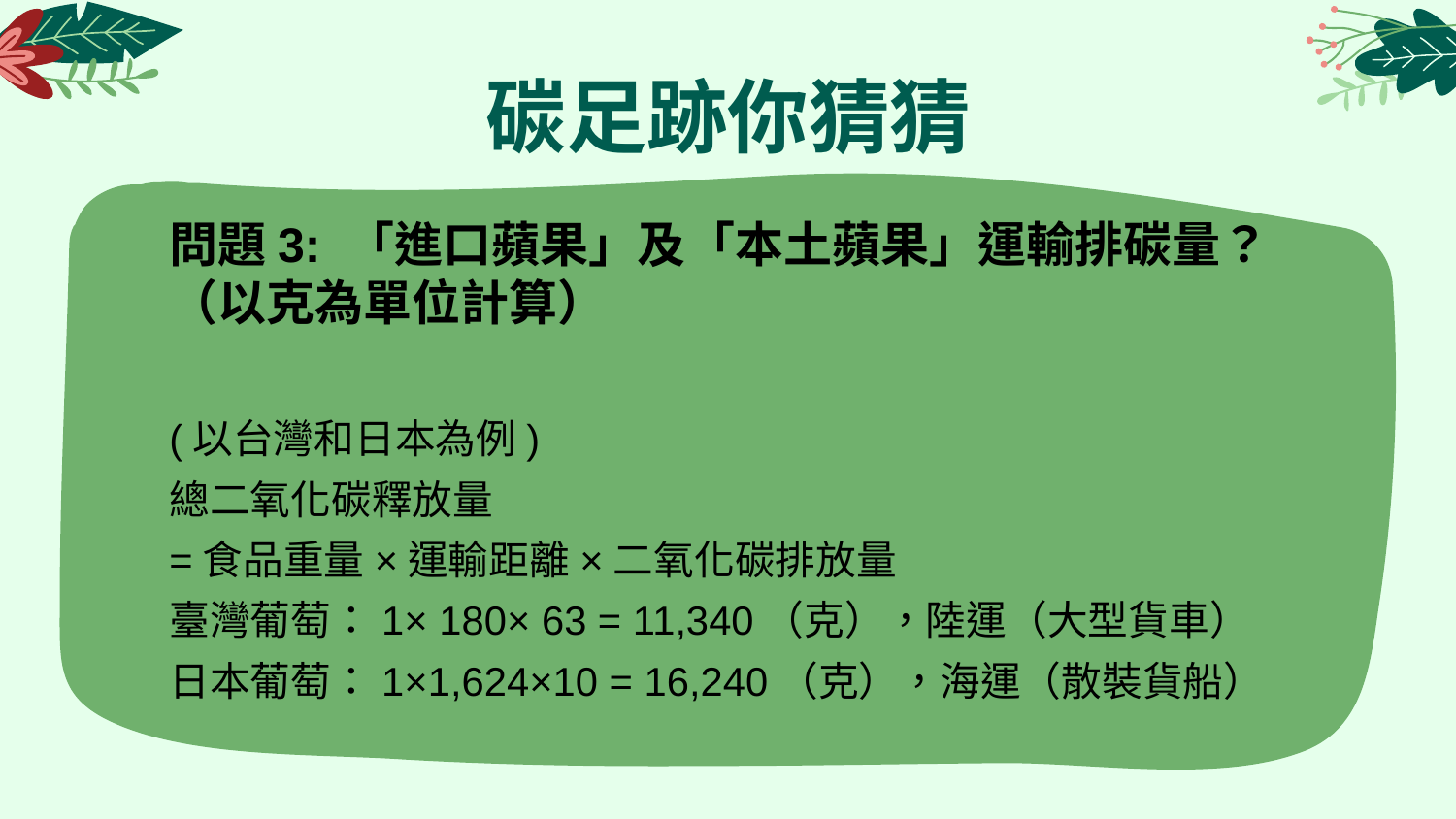

# 碳足跡你猜猜
問題3: 「進口蘋果」及「本土蘋果」運輸排碳量？（以克為單位計算）

(以台灣和日本為例)
總二氧化碳釋放量
=食品重量×運輸距離×二氧化碳排放量
臺灣葡萄：1× 180× 63 = 11,340（克），陸運（大型貨車）
日本葡萄：1×1,624×10 = 16,240（克），海運（散裝貨船）